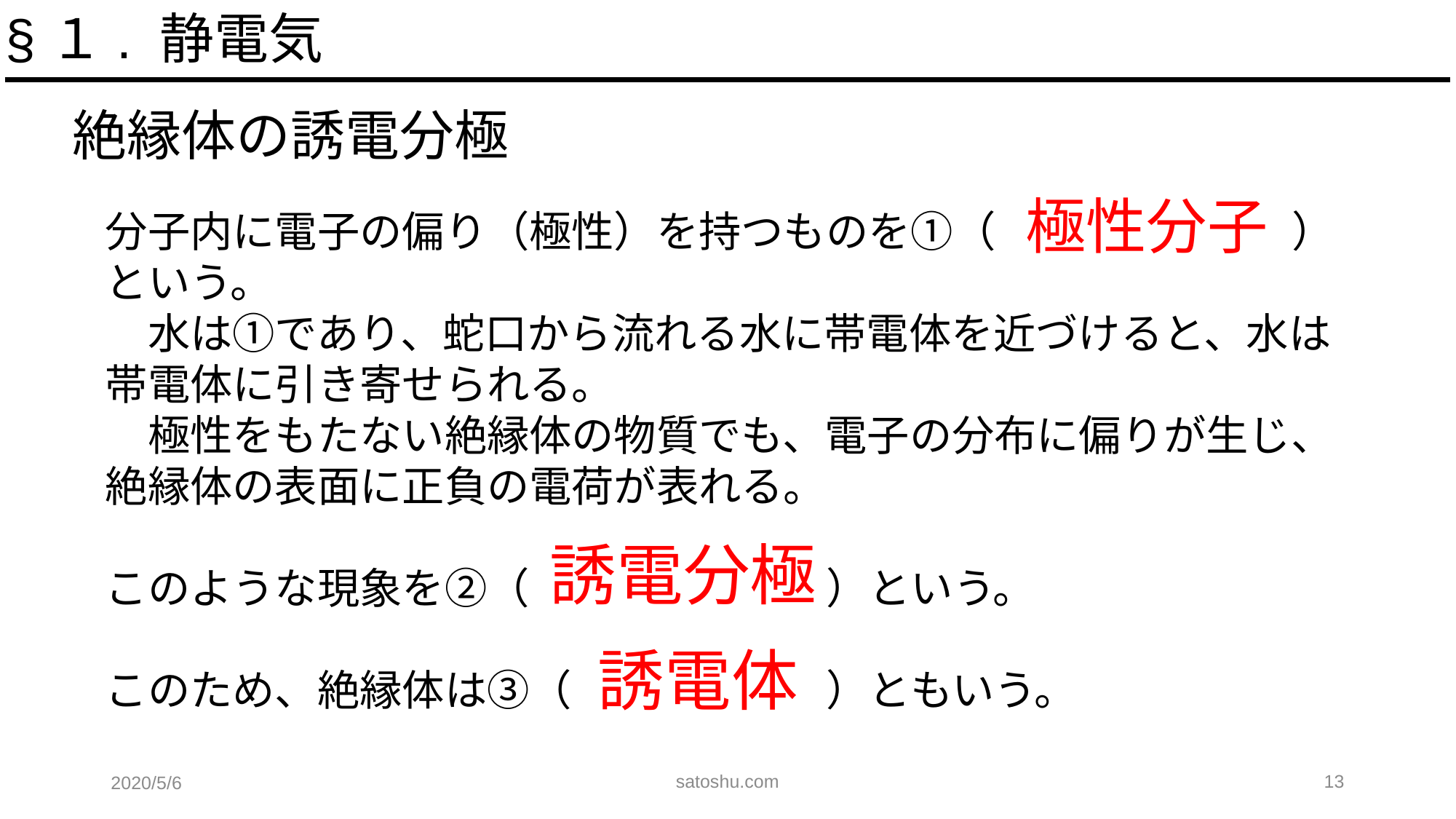

§１. 静電気
絶縁体の誘電分極
極性分子
分子内に電子の偏り（極性）を持つものを①（　　　　　　　）という。
　水は①であり、蛇口から流れる水に帯電体を近づけると、水は帯電体に引き寄せられる。
　極性をもたない絶縁体の物質でも、電子の分布に偏りが生じ、絶縁体の表面に正負の電荷が表れる。

このような現象を②（　　　　　　　）という。

このため、絶縁体は③（　　　　　　）ともいう。
誘電分極
誘電体
satoshu.com
13
2020/5/6